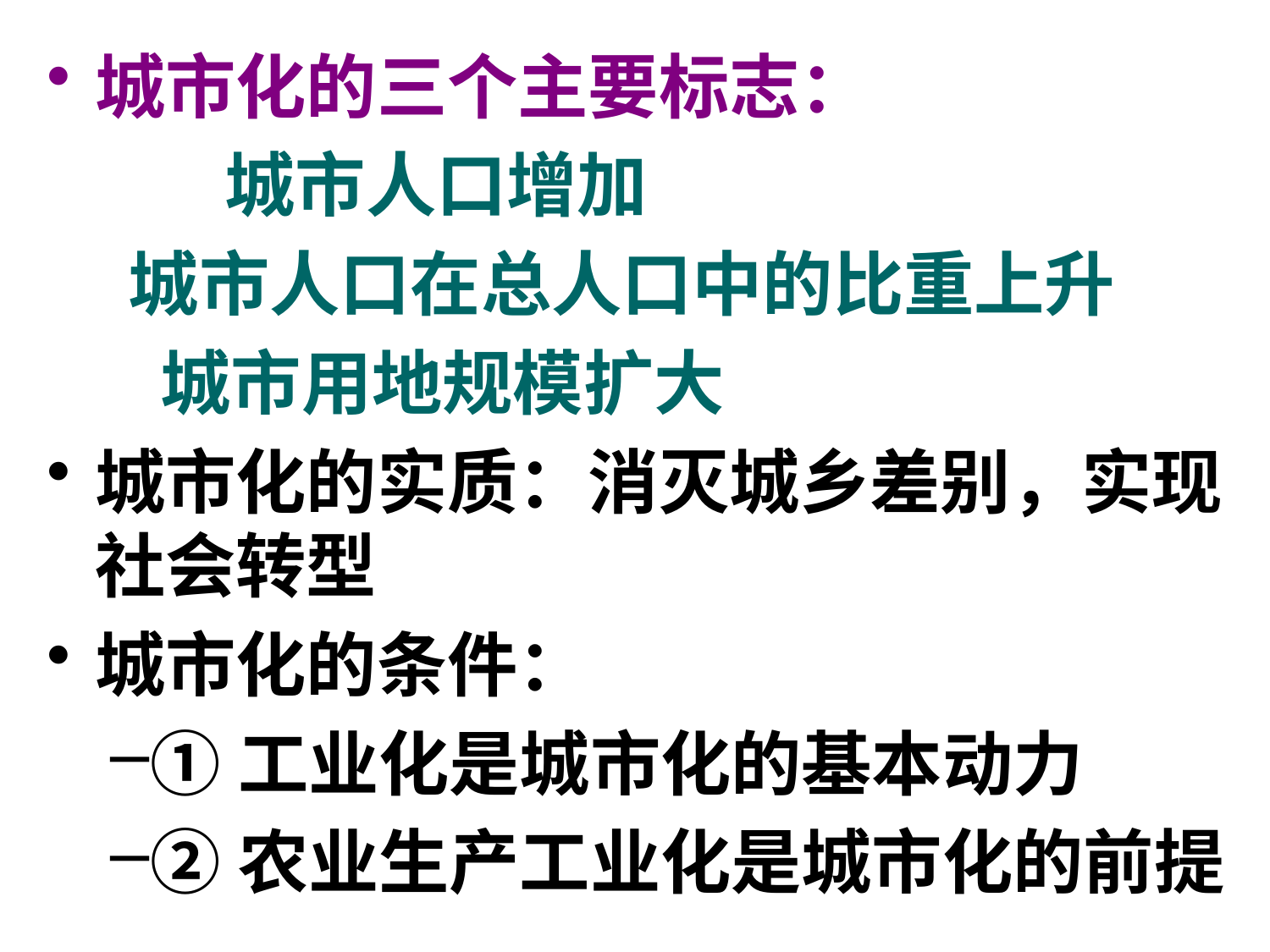

# 城市化的三个主要标志：
          城市人口增加
    城市人口在总人口中的比重上升
      城市用地规模扩大
城市化的实质：消灭城乡差别，实现社会转型
城市化的条件：
①工业化是城市化的基本动力
②农业生产工业化是城市化的前提